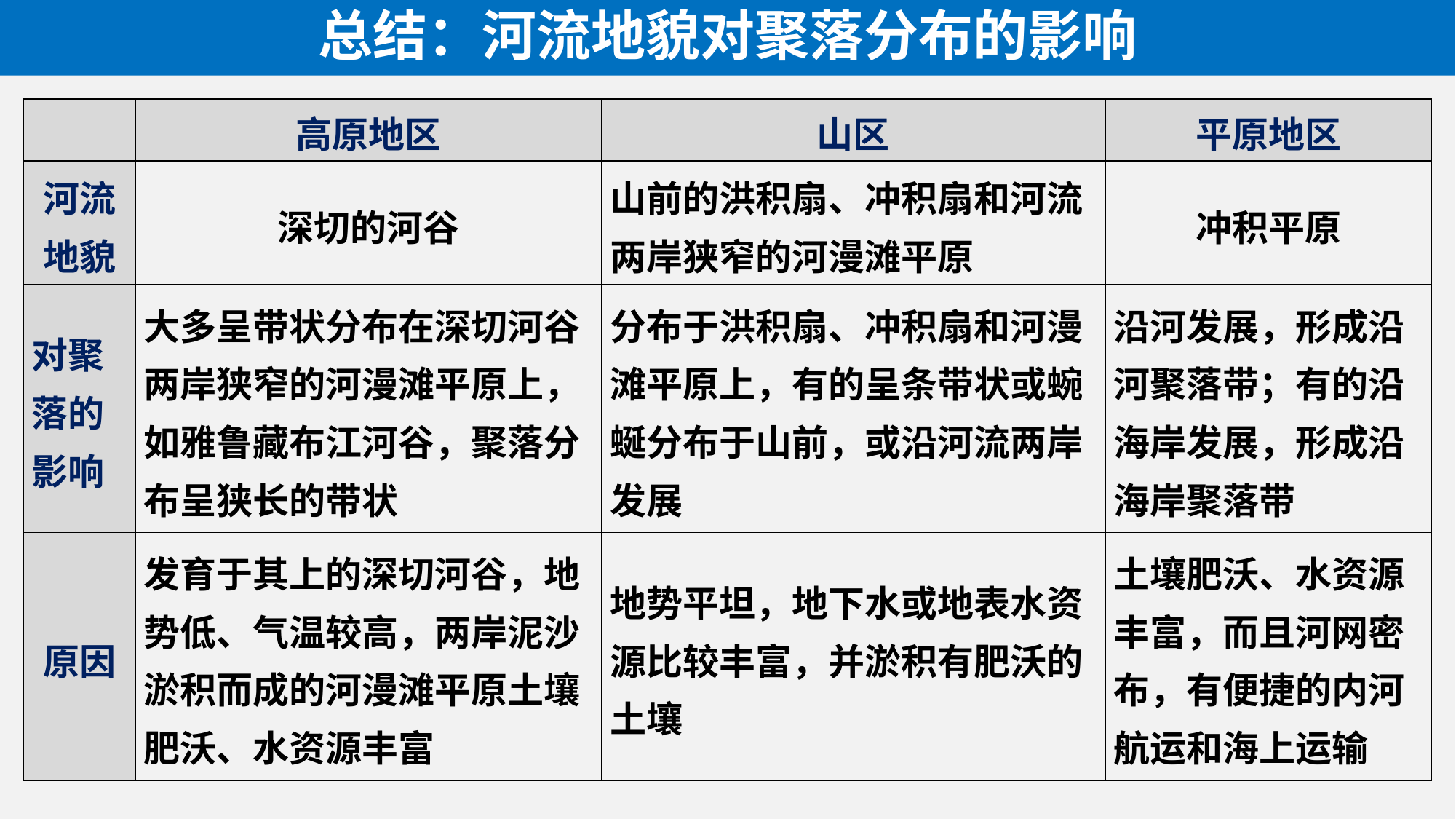

# 总结：河流地貌对聚落分布的影响
|  | 高原地区 | 山区 | 平原地区 |
| --- | --- | --- | --- |
| 河流地貌 | 深切的河谷 | 山前的洪积扇、冲积扇和河流两岸狭窄的河漫滩平原 | 冲积平原 |
| 对聚落的影响 | 大多呈带状分布在深切河谷两岸狭窄的河漫滩平原上，如雅鲁藏布江河谷，聚落分布呈狭长的带状 | 分布于洪积扇、冲积扇和河漫滩平原上，有的呈条带状或蜿蜒分布于山前，或沿河流两岸发展 | 沿河发展，形成沿河聚落带；有的沿海岸发展，形成沿海岸聚落带 |
| 原因 | 发育于其上的深切河谷，地势低、气温较高，两岸泥沙淤积而成的河漫滩平原土壤肥沃、水资源丰富 | 地势平坦，地下水或地表水资源比较丰富，并淤积有肥沃的土壤 | 土壤肥沃、水资源丰富，而且河网密布，有便捷的内河航运和海上运输 |